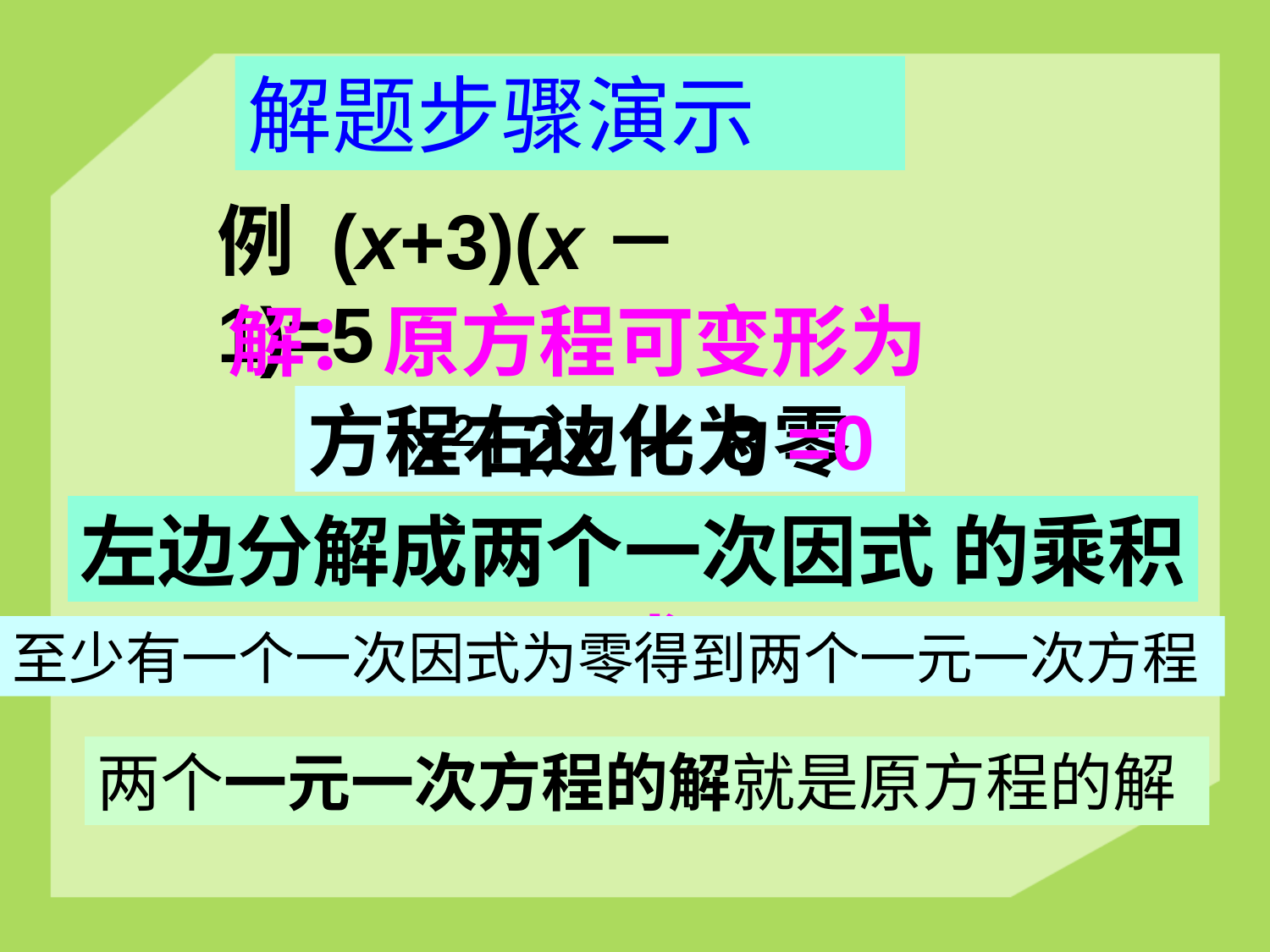

解题步骤演示
例 (x+3)(x－1)=5
解：原方程可变形为
方程右边化为零
x2+2x－8 =0
(x－2)(x+4)=0
左边分解成两个一次因式 的乘积
x－2=0或x+4=0
至少有一个一次因式为零得到两个一元一次方程
∴ x1=2 ,x2=-4
两个一元一次方程的解就是原方程的解